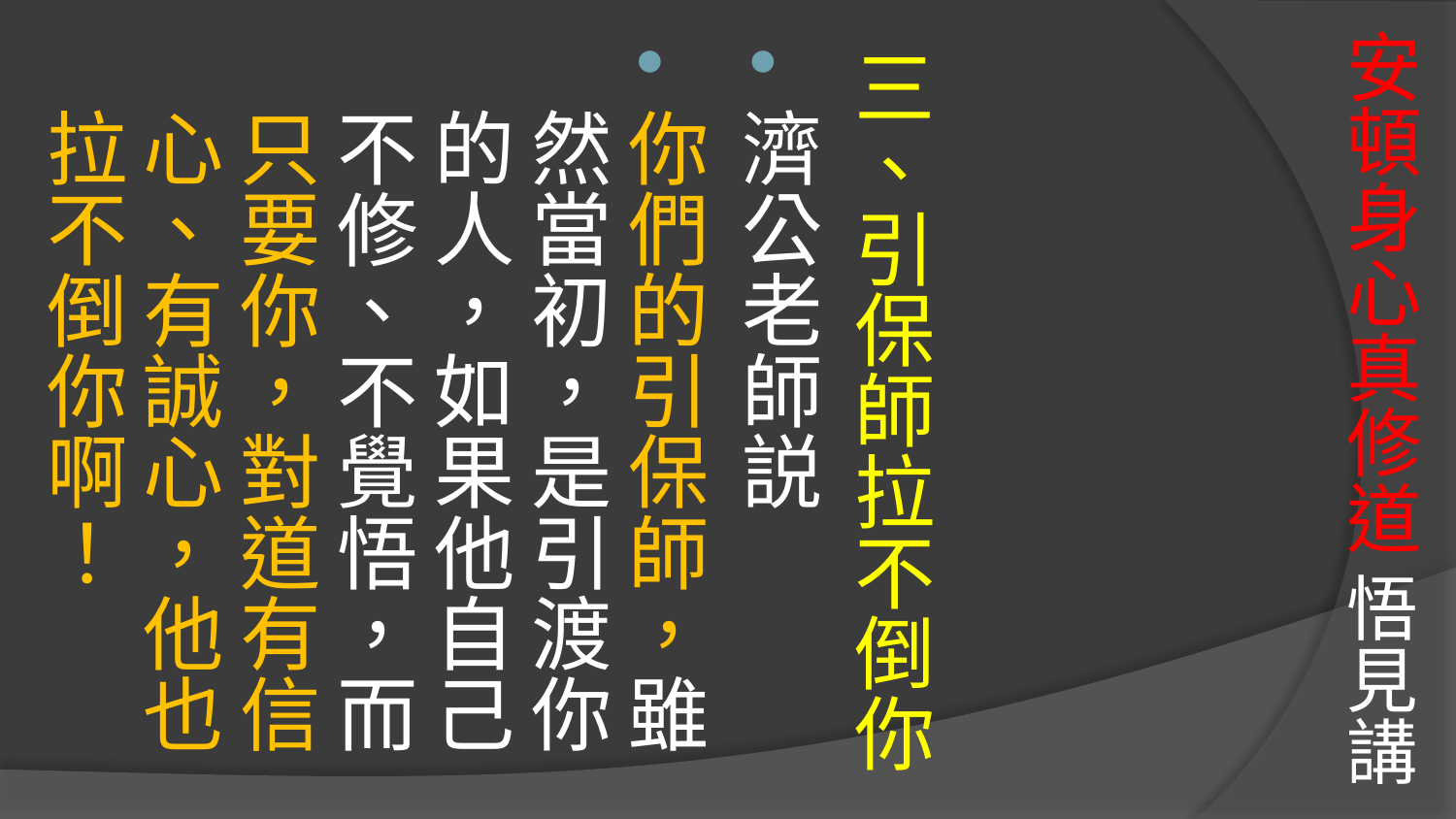

# 安頓身心真修道 悟見講
三、引保師拉不倒你
濟公老師説
你們的引保師，雖然當初，是引渡你的人，如果他自己不修、不覺悟，而只要你，對道有信心、有誠心，他也拉不倒你啊！